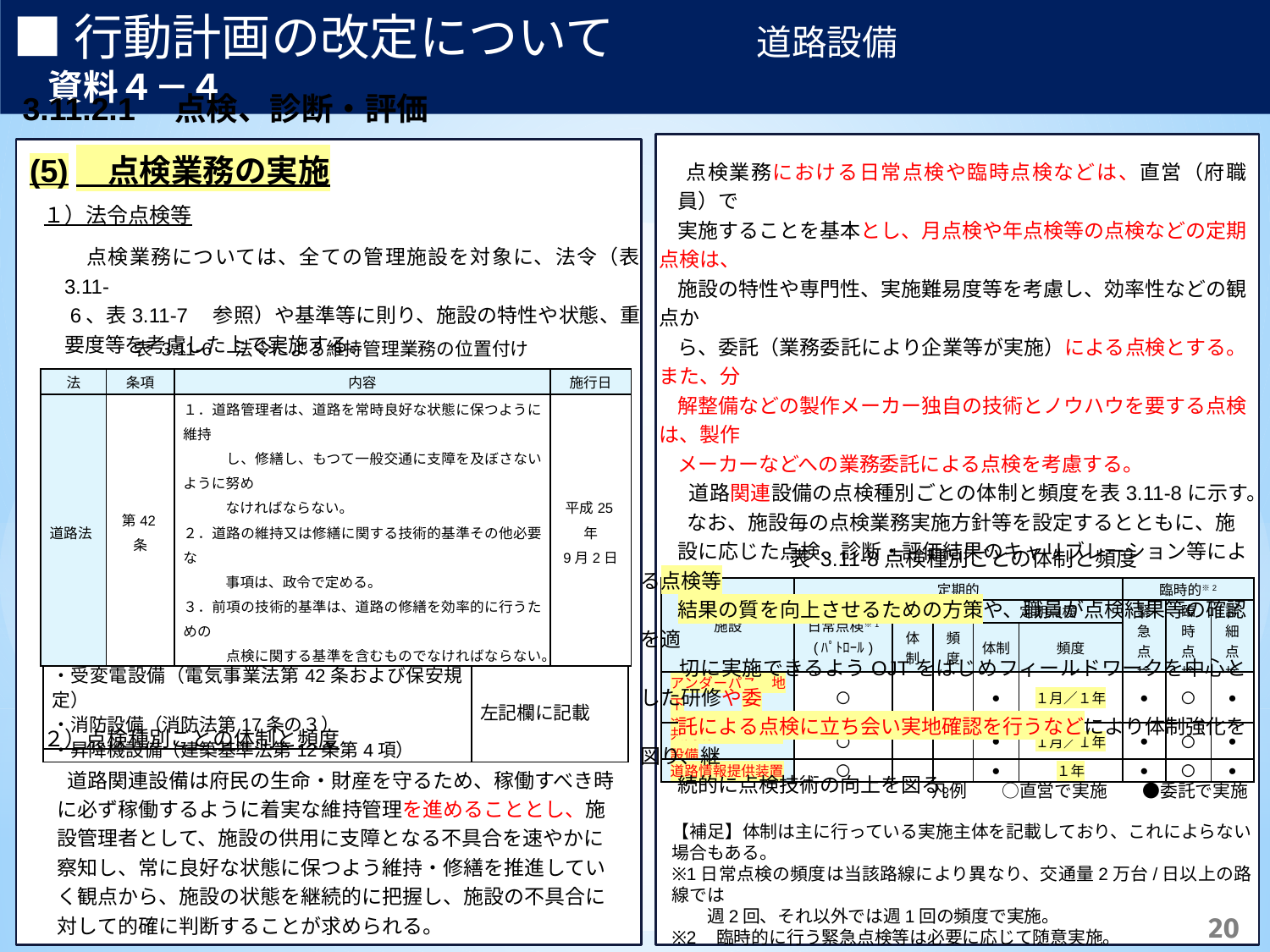

■行動計画の改定について　　　　道路設備　　　　　　　　　　　資料４－４
3.11.2.1　点検、診断・評価
【補足】	体制は主に行っている実施主体を記載しており、これによらない場合もある。
※1	日常点検の頻度は当該路線により異なり、交通量2万台/日以上の路線では週2回、それ以外では週1回の頻度で実施。
※2	臨時的に行う緊急点検等は必要に応じて随意実施。

(5)　点検業務の実施
点検業務における日常点検や臨時点検などは、直営（府職員）で
実施することを基本とし、月点検や年点検等の点検などの定期点検は、
施設の特性や専門性、実施難易度等を考慮し、効率性などの観点か
ら、委託（業務委託により企業等が実施）による点検とする。また、分
解整備などの製作メーカー独自の技術とノウハウを要する点検は、製作
メーカーなどへの業務委託による点検を考慮する。
     道路関連設備の点検種別ごとの体制と頻度を表3.11-8に示す。
     なお、施設毎の点検業務実施方針等を設定するとともに、施
   設に応じた点検、診断・評価結果のキャリブレーション等による点検等
   結果の質を向上させるための方策や、職員が点検結果等の確認を適
   切に実施できるようOJTをはじめフィールドワークを中心とした研修や委
   託による点検に立ち会い実地確認を行うなどにより体制強化を図り、継
   続的に点検技術の向上を図る。
１）法令点検等
   点検業務については、全ての管理施設を対象に、法令（表 3.11‑
 6、表3.11‑7　参照）や基準等に則り、施設の特性や状態、重要度等を考慮した上で実施する。
表 3.11‑6　法令による維持管理業務の位置付け
| 法 | 条項 | 内容 | 施行日 |
| --- | --- | --- | --- |
| 道路法 | 第42条 | １．道路管理者は、道路を常時良好な状態に保つように維持 　　　し、修繕し、もつて一般交通に支障を及ぼさないように努め 　　　なければならない。 ２．道路の維持又は修繕に関する技術的基準その他必要な 　　　事項は、政令で定める。 ３．前項の技術的基準は、道路の修繕を効率的に行うための 　　　点検に関する基準を含むものでなければならない。 | 平成25年 9月2日 |
表 3.11‑8点検種別ごとの体制と頻度
表 3.11‑7法令等で定められた点検等
| 施設 | 定期的 |  |  |  |  | 臨時的※2 |  |  |
| --- | --- | --- | --- | --- | --- | --- | --- | --- |
|  | 日常点検※1 (ﾊﾟﾄﾛｰﾙ) | 簡易点検 |  | 定期点検 |  | 緊急 点検 | 臨時 点検 | 詳細 点検 |
|  |  | 体制 | 頻度 | 体制 | 頻度 |  |  |  |
| アンダーパス、地下 道等設備 | 〇 |  |  | ● | １月／１年 | ● | 〇 | ● |
| 共同溝、トンネル 設備 | 〇 |  |  | ● | １月／１年 | ● | 〇 | ● |
| 道路情報提供装置 | 〇 |  |  | ● | １年 | ● | 〇 | ● |
| 定期点検の内容 | 政令・省令・告示 |
| --- | --- |
| ・受変電設備（電気事業法第42条および保安規定） ・消防設備（消防法第17条の３） ・昇降機設備（建築基準法第12条第4項） | 左記欄に記載 |

２）点検種別ごとの体制と頻度
 道路関連設備は府民の生命・財産を守るため、稼働すべき時に必ず稼働するように着実な維持管理を進めることとし、施設管理者として、施設の供用に支障となる不具合を速やかに察知し、常に良好な状態に保つよう維持・修繕を推進していく観点から、施設の状態を継続的に把握し、施設の不具合に対して的確に判断することが求められる。
凡例　　○直営で実施　　●委託で実施
【補足】体制は主に行っている実施主体を記載しており、これによらない場合もある。
※1日常点検の頻度は当該路線により異なり、交通量2万台/日以上の路線では
　　週2回、それ以外では週1回の頻度で実施。
※2	臨時的に行う緊急点検等は必要に応じて随意実施。
20